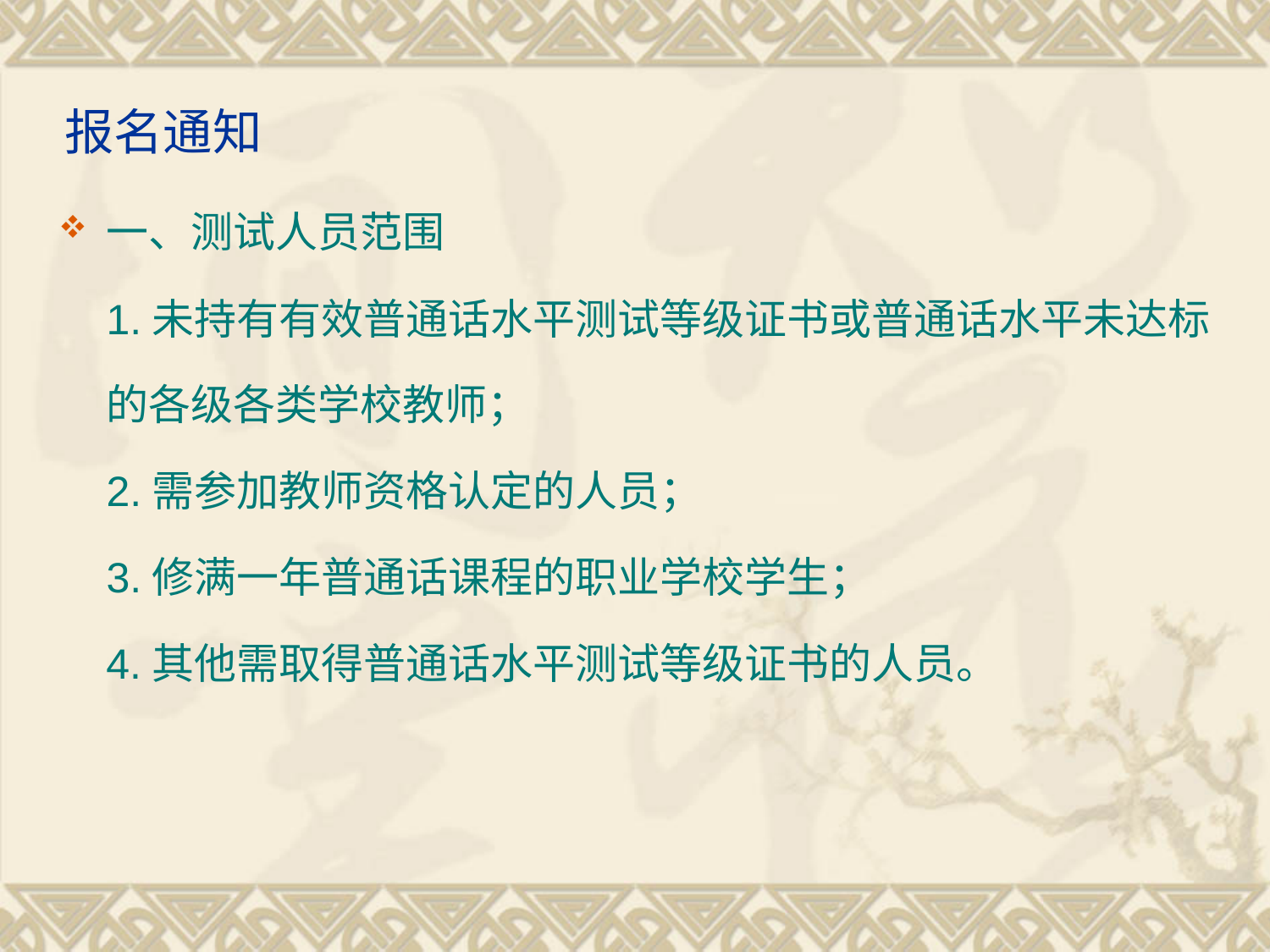

# 报名通知
一、测试人员范围
1.未持有有效普通话水平测试等级证书或普通话水平未达标的各级各类学校教师；
2.需参加教师资格认定的人员；
3.修满一年普通话课程的职业学校学生；
    4.其他需取得普通话水平测试等级证书的人员。